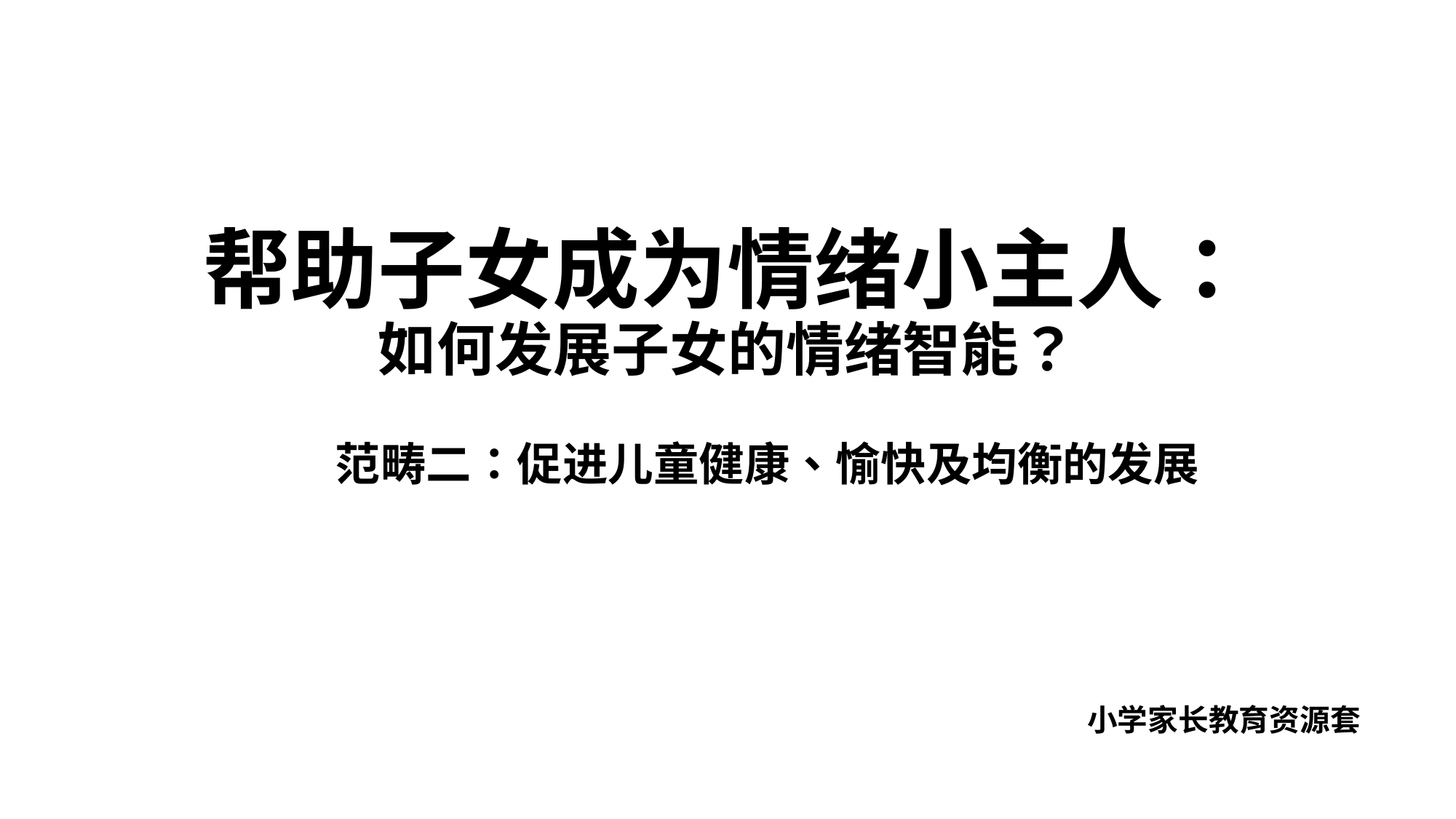

# 帮助子女成为情绪小主人： 如何发展子女的情绪智能？
范畴二：促进儿童健康、愉快及均衡的发展
小学家长教育资源套